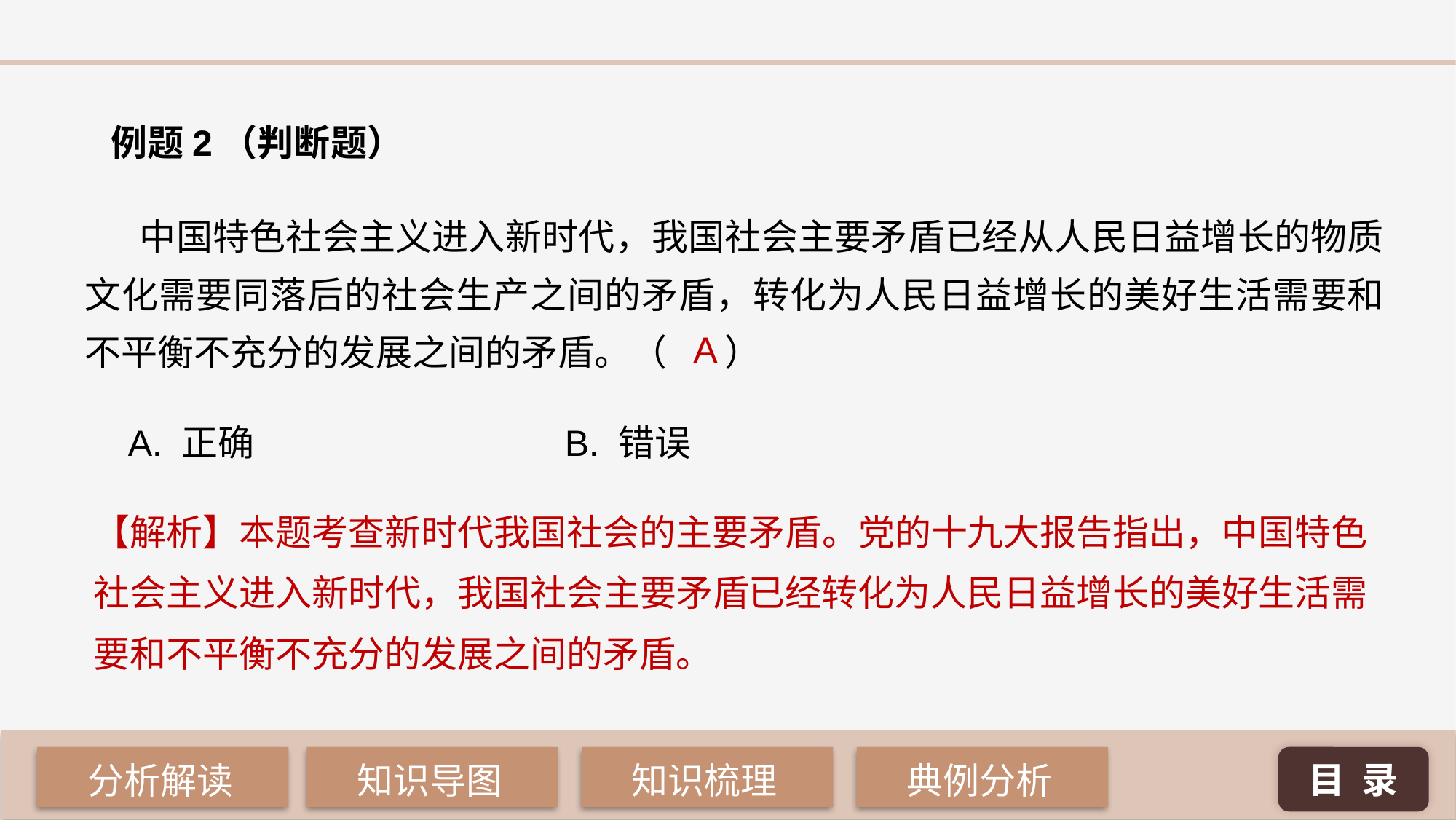

例题2（判断题）
中国特色社会主义进入新时代，我国社会主要矛盾已经从人民日益增长的物质文化需要同落后的社会生产之间的矛盾，转化为人民日益增长的美好生活需要和不平衡不充分的发展之间的矛盾。（       ）
A
A. 正确 			B. 错误
【解析】本题考查新时代我国社会的主要矛盾。党的十九大报告指出，中国特色社会主义进入新时代，我国社会主要矛盾已经转化为人民日益增长的美好生活需要和不平衡不充分的发展之间的矛盾。